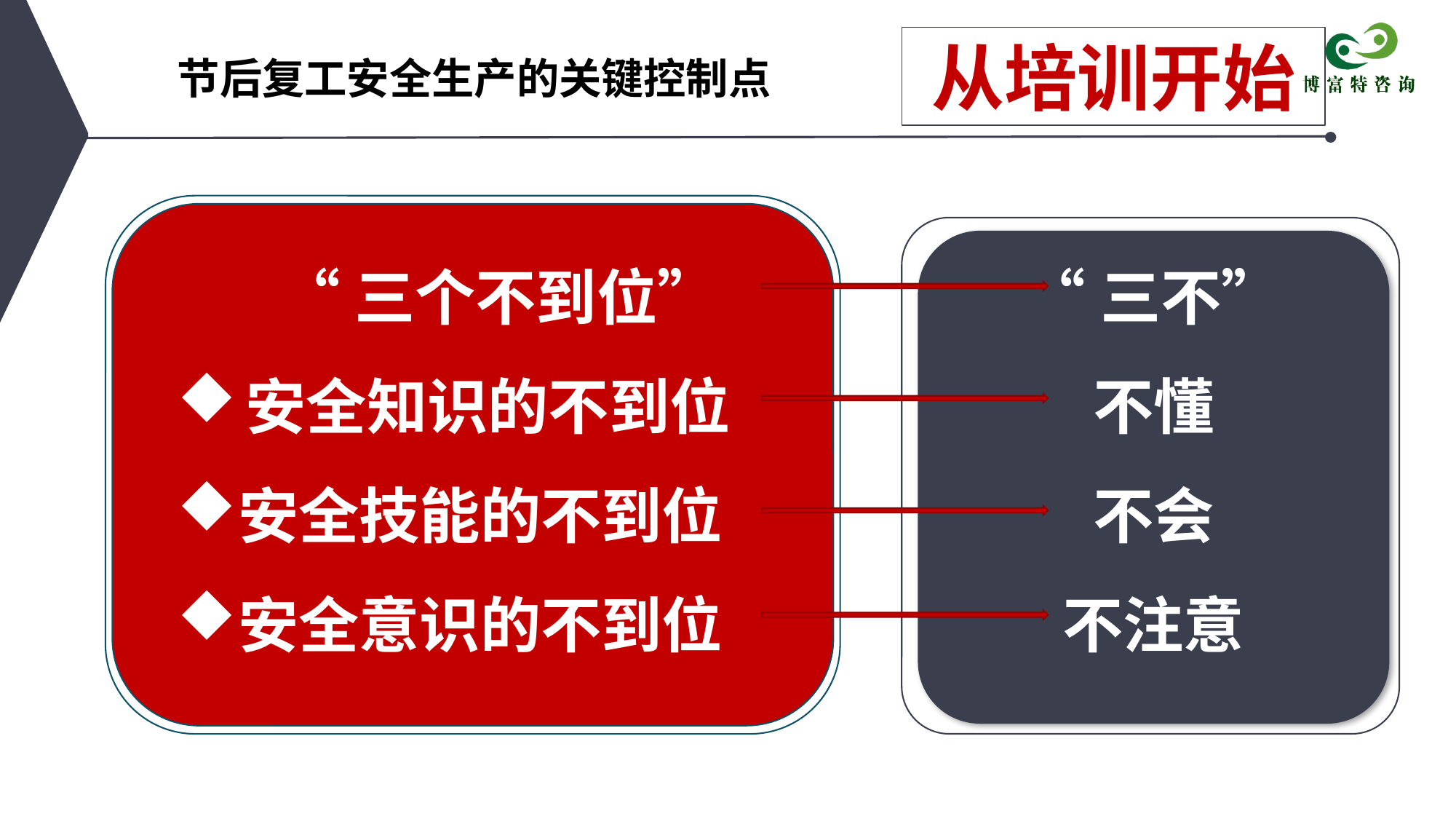

从培训开始
节后复工安全生产的关键控制点

“三个不到位”
安全知识的不到位
安全技能的不到位
安全意识的不到位

“三不”
不懂
不会
不注意